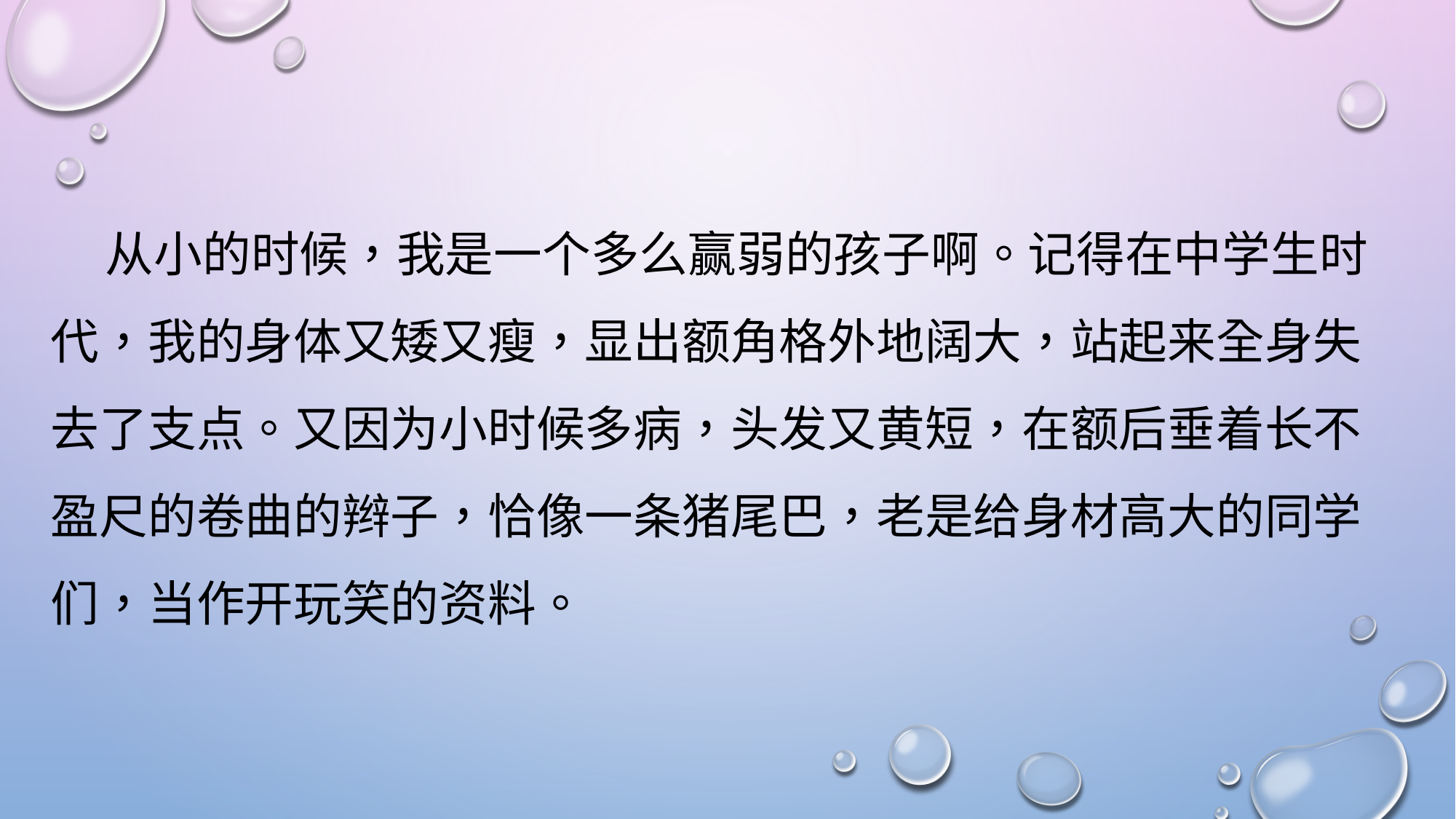

从小的时候，我是一个多么赢弱的孩子啊。记得在中学生时代，我的身体又矮又瘦，显出额角格外地阔大，站起来全身失去了支点。又因为小时候多病，头发又黄短，在额后垂着长不盈尺的卷曲的辫子，恰像一条猪尾巴，老是给身材高大的同学们，当作开玩笑的资料。